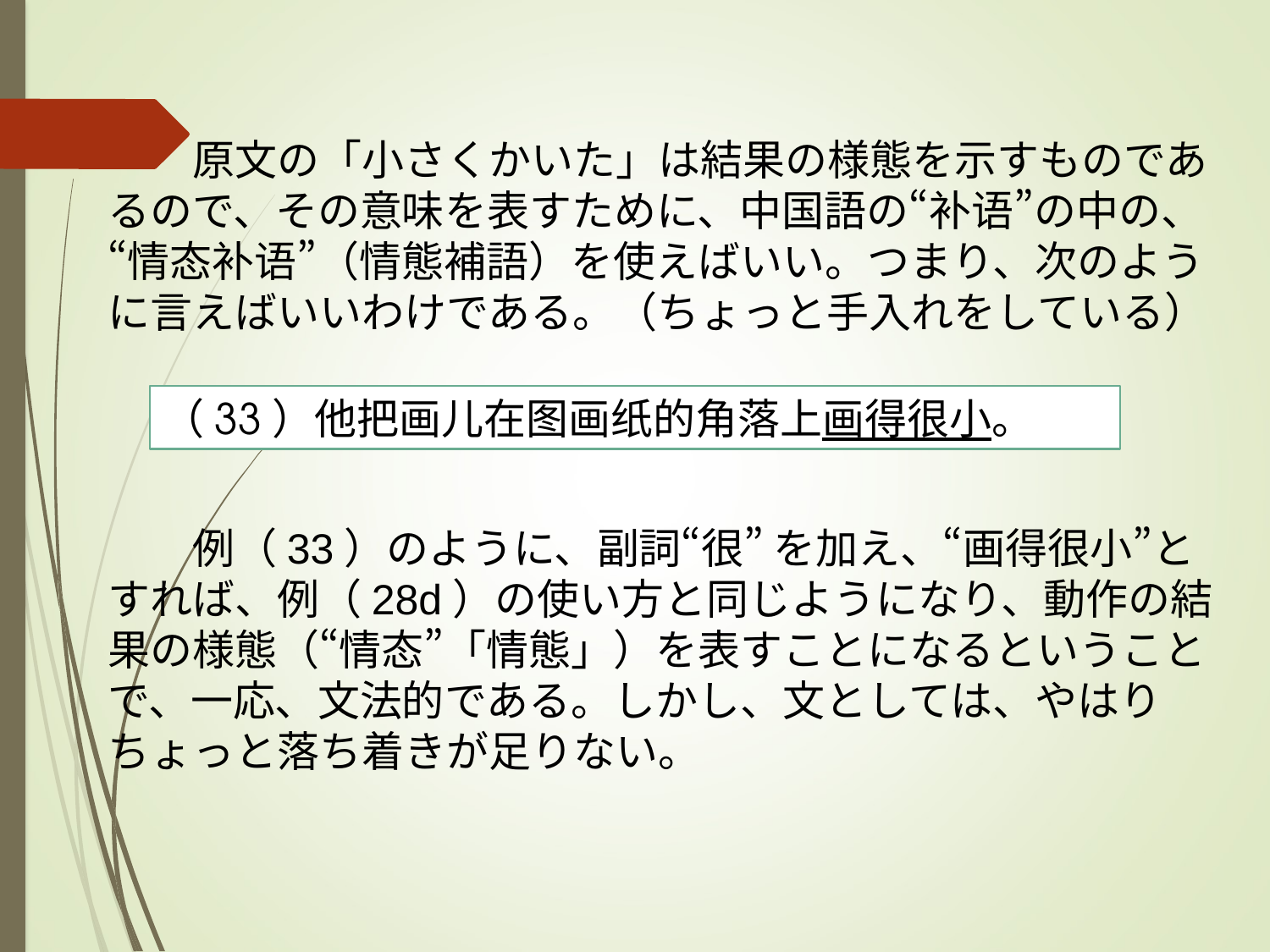

原文の「小さくかいた」は結果の様態を示すものであるので、その意味を表すために、中国語の“补语”の中の、“情态补语”（情態補語）を使えばいい。つまり、次のように言えばいいわけである。（ちょっと手入れをしている）
（33）他把画儿在图画纸的角落上画得很小。
　　例（33）のように、副詞“很” を加え、“画得很小”とすれば、例（28d）の使い方と同じようになり、動作の結果の様態（“情态”「情態」）を表すことになるということで、一応、文法的である。しかし、文としては、やはりちょっと落ち着きが足りない。